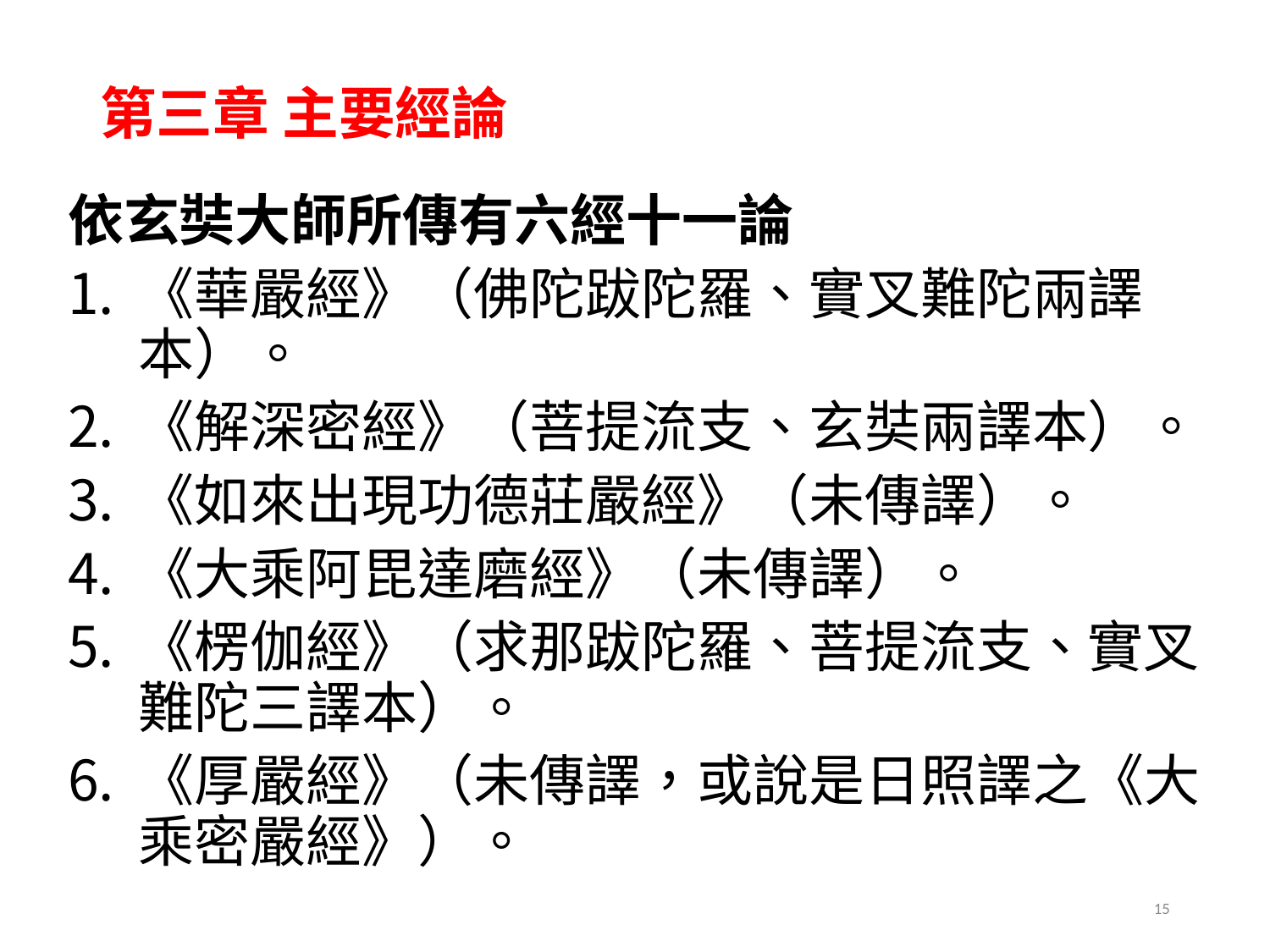

# 第三章 主要經論
依玄奘大師所傳有六經十一論
《華嚴經》（佛陀跋陀羅、實叉難陀兩譯本）。
《解深密經》（菩提流支、玄奘兩譯本）。
《如來出現功德莊嚴經》（未傳譯）。
《大乘阿毘達磨經》（未傳譯）。
《楞伽經》（求那跋陀羅、菩提流支、實叉難陀三譯本）。
《厚嚴經》（未傳譯，或說是日照譯之《大乘密嚴經》）。

15